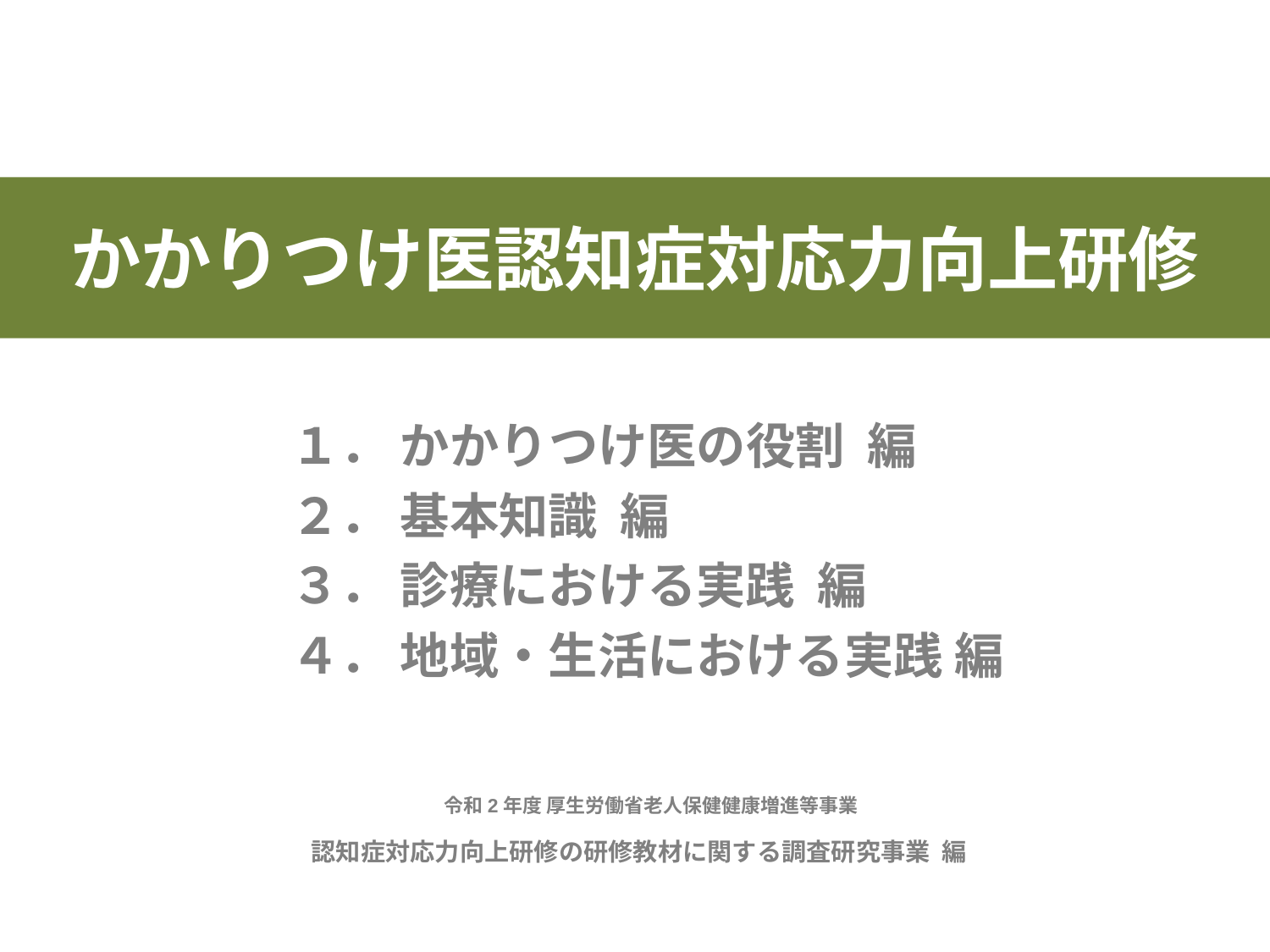

かかりつけ医認知症対応力向上研修
１． かかりつけ医の役割  編
２． 基本知識  編
３． 診療における実践  編
４． 地域・生活における実践 編
令和2年度 厚生労働省老人保健健康増進等事業
認知症対応力向上研修の研修教材に関する調査研究事業  編